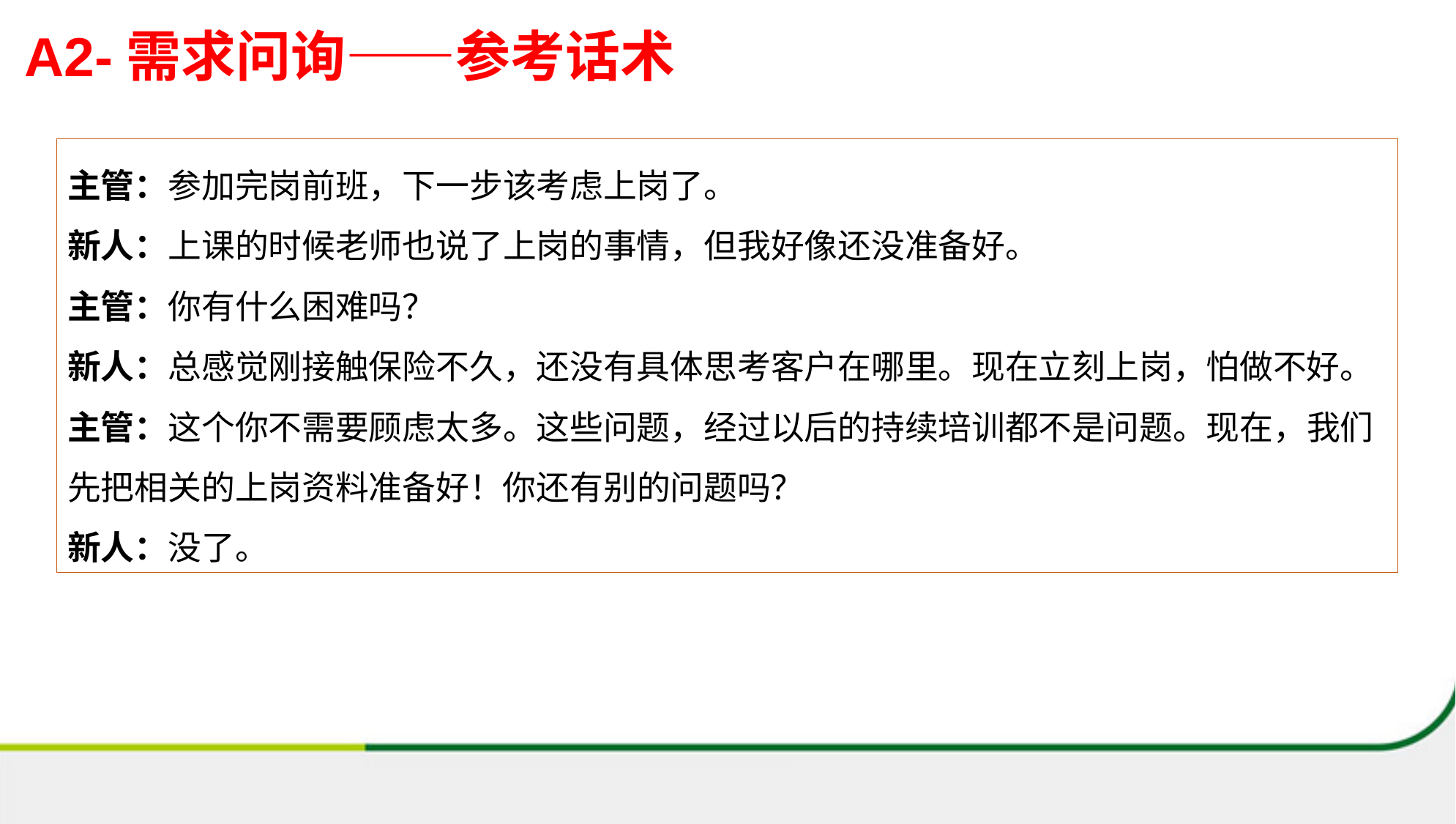

# A2-需求问询——参考话术
主管：参加完岗前班，下一步该考虑上岗了。
新人：上课的时候老师也说了上岗的事情，但我好像还没准备好。
主管：你有什么困难吗？
新人：总感觉刚接触保险不久，还没有具体思考客户在哪里。现在立刻上岗，怕做不好。
主管：这个你不需要顾虑太多。这些问题，经过以后的持续培训都不是问题。现在，我们先把相关的上岗资料准备好！你还有别的问题吗？
新人：没了。